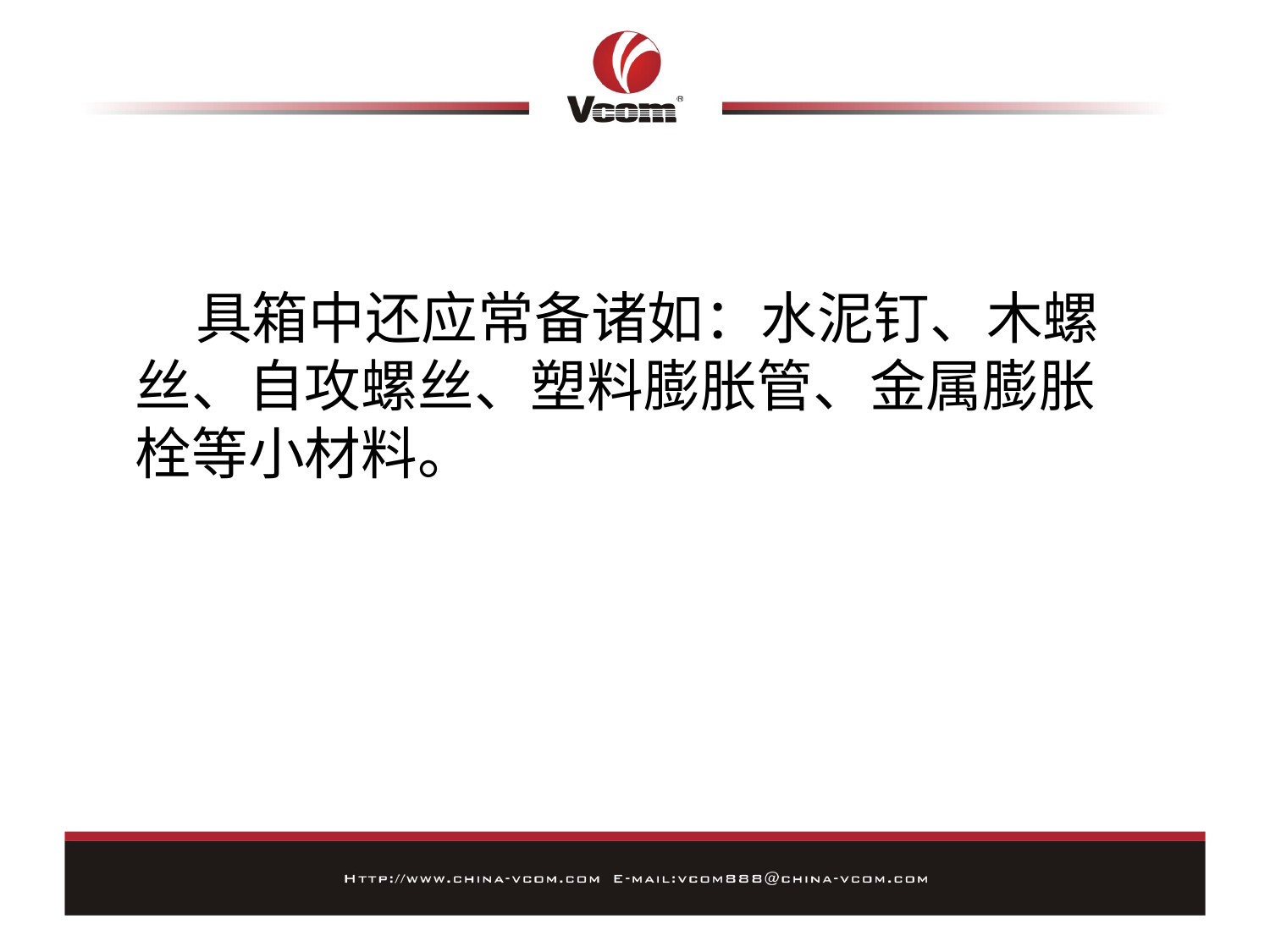

#
   　具箱中还应常备诸如：水泥钉、木螺丝、自攻螺丝、塑料膨胀管、金属膨胀栓等小材料。